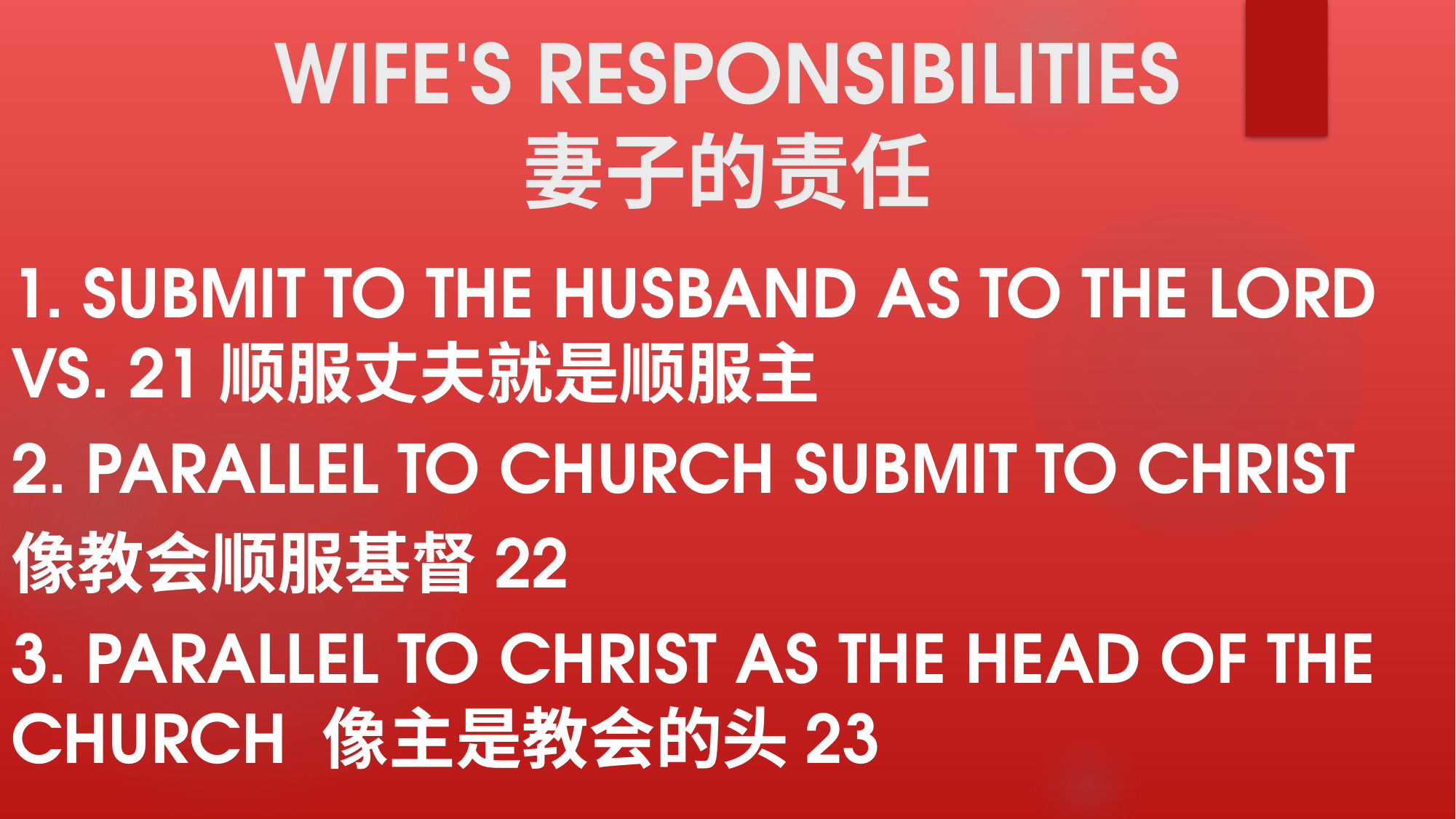

# WIFE'S RESPONSIBILITIES 妻子的责任
1. SUBMIT TO THE HUSBAND AS TO THE LORD VS. 21顺服丈夫就是顺服主
2. PARALLEL TO CHURCH SUBMIT TO CHRIST
像教会顺服基督22
3. PARALLEL TO CHRIST AS THE HEAD OF THE CHURCH 像主是教会的头23